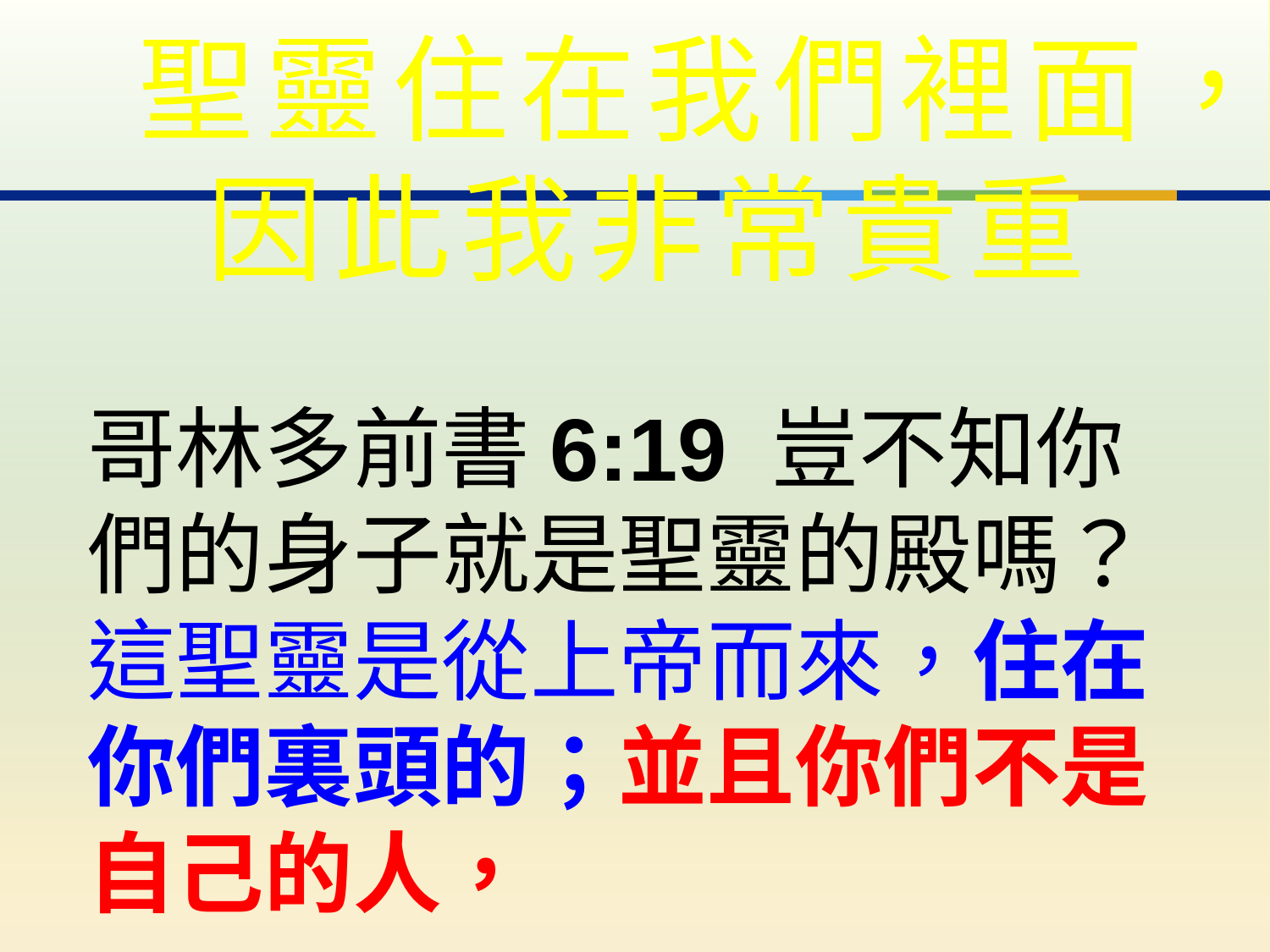

# 聖靈住在我們裡面，因此我非常貴重
哥林多前書6:19 豈不知你們的身子就是聖靈的殿嗎？這聖靈是從上帝而來，住在你們裏頭的；並且你們不是自己的人，